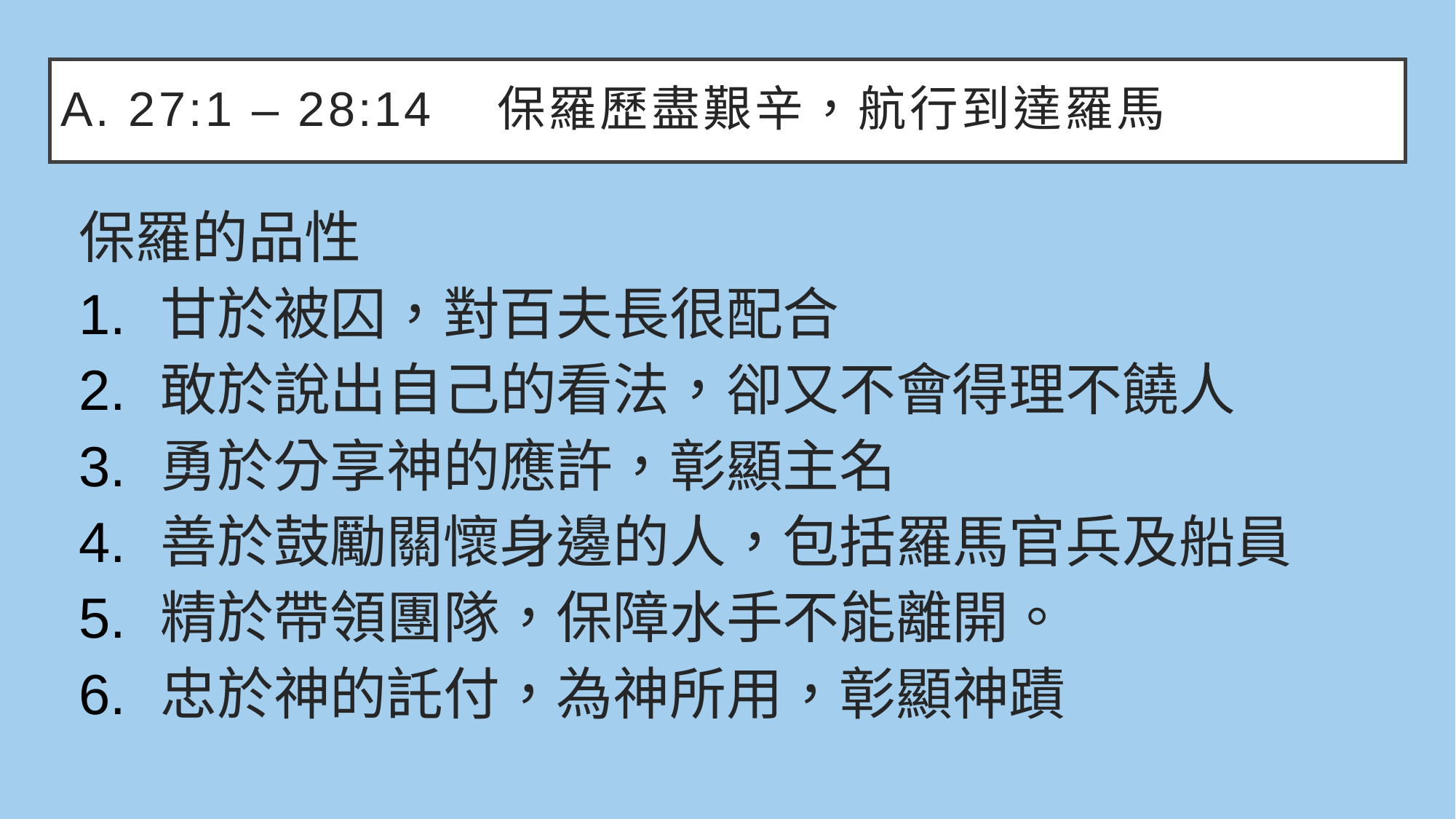

# A. 27:1 – 28:14	保羅歷盡艱辛，航行到達羅馬
保羅的品性
甘於被囚，對百夫長很配合
敢於說出自己的看法，卻又不會得理不饒人
勇於分享神的應許，彰顯主名
善於鼓勵關懷身邊的人，包括羅馬官兵及船員
精於帶領團隊，保障水手不能離開。
忠於神的託付，為神所用，彰顯神蹟